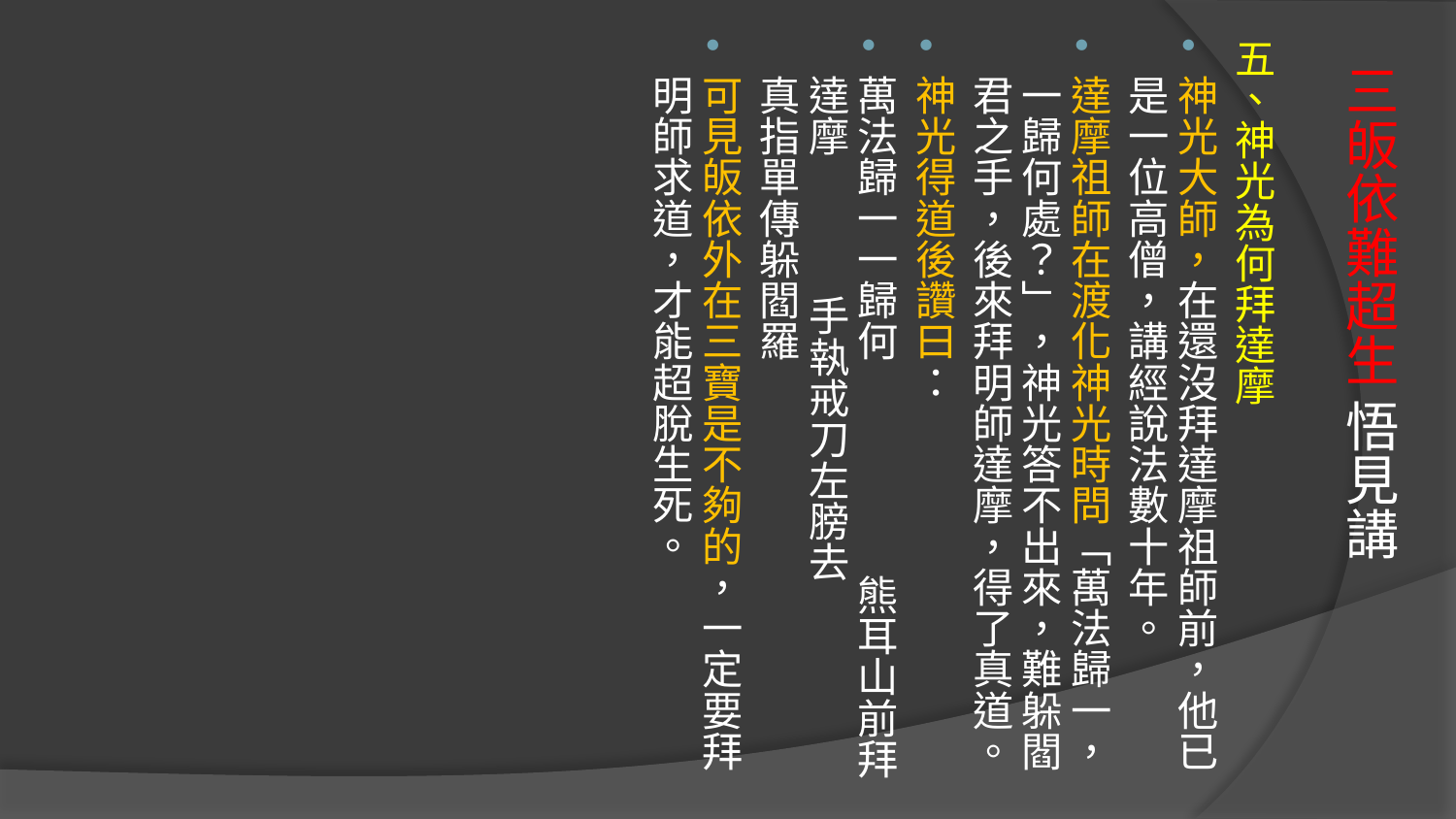

五、神光為何拜達摩
神光大師，在還沒拜達摩祖師前，他已是一位高僧，講經說法數十年。
達摩祖師在渡化神光時問「萬法歸一，一歸何處？」，神光答不出來，難躲閻君之手，後來拜明師達摩，得了真道。
神光得道後讚曰：
萬法歸一一歸何                       熊耳山前拜達摩               手執戒刀左膀去                      真指單傳躲閻羅
可見皈依外在三寶是不夠的，一定要拜明師求道，才能超脫生死。

# 三皈依難超生 悟見講